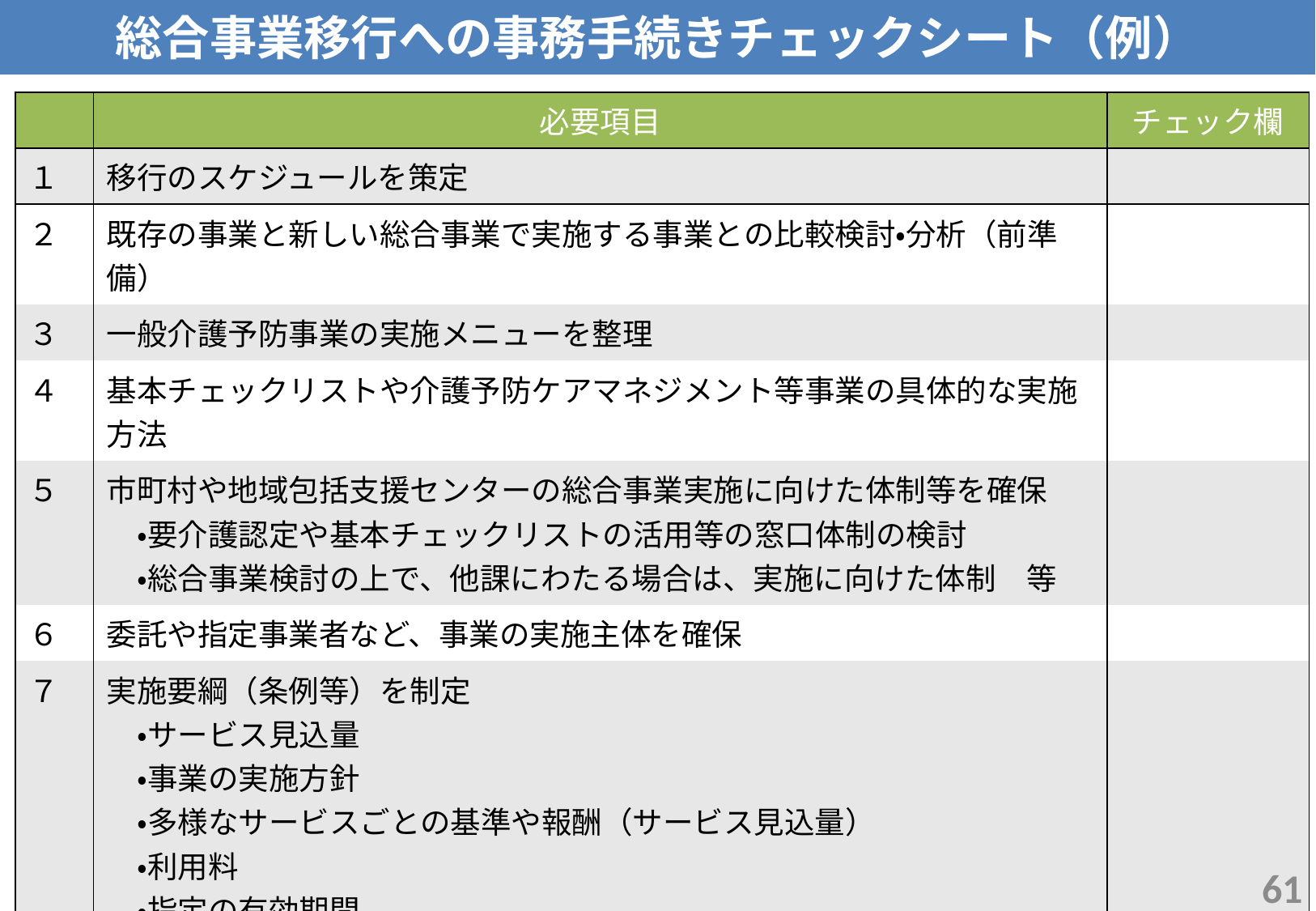

総合事業移行への事務手続きチェックシート（例）
|  | 必要項目 | チェック欄 |
| --- | --- | --- |
| １ | 移行のスケジュールを策定 |  |
| ２ | 既存の事業と新しい総合事業で実施する事業との比較検討・分析（前準備） |  |
| ３ | 一般介護予防事業の実施メニューを整理 |  |
| ４ | 基本チェックリストや介護予防ケアマネジメント等事業の具体的な実施方法 |  |
| ５ | 市町村や地域包括支援センターの総合事業実施に向けた体制等を確保 　・要介護認定や基本チェックリストの活用等の窓口体制の検討 　・総合事業検討の上で、他課にわたる場合は、実施に向けた体制　等 |  |
| ６ | 委託や指定事業者など、事業の実施主体を確保 |  |
| ７ | 実施要綱（条例等）を制定 　・サービス見込量 　・事業の実施方針 　・多様なサービスごとの基準や報酬（サービス見込量） 　・利用料 　・指定の有効期間 　・サービスの利用限度額 　・高額介護サービス費相当事業　等 |  |
| ８ | 事業の具体的な事務細則を策定 |  |
| ９ | 予算の確保 |  |
61